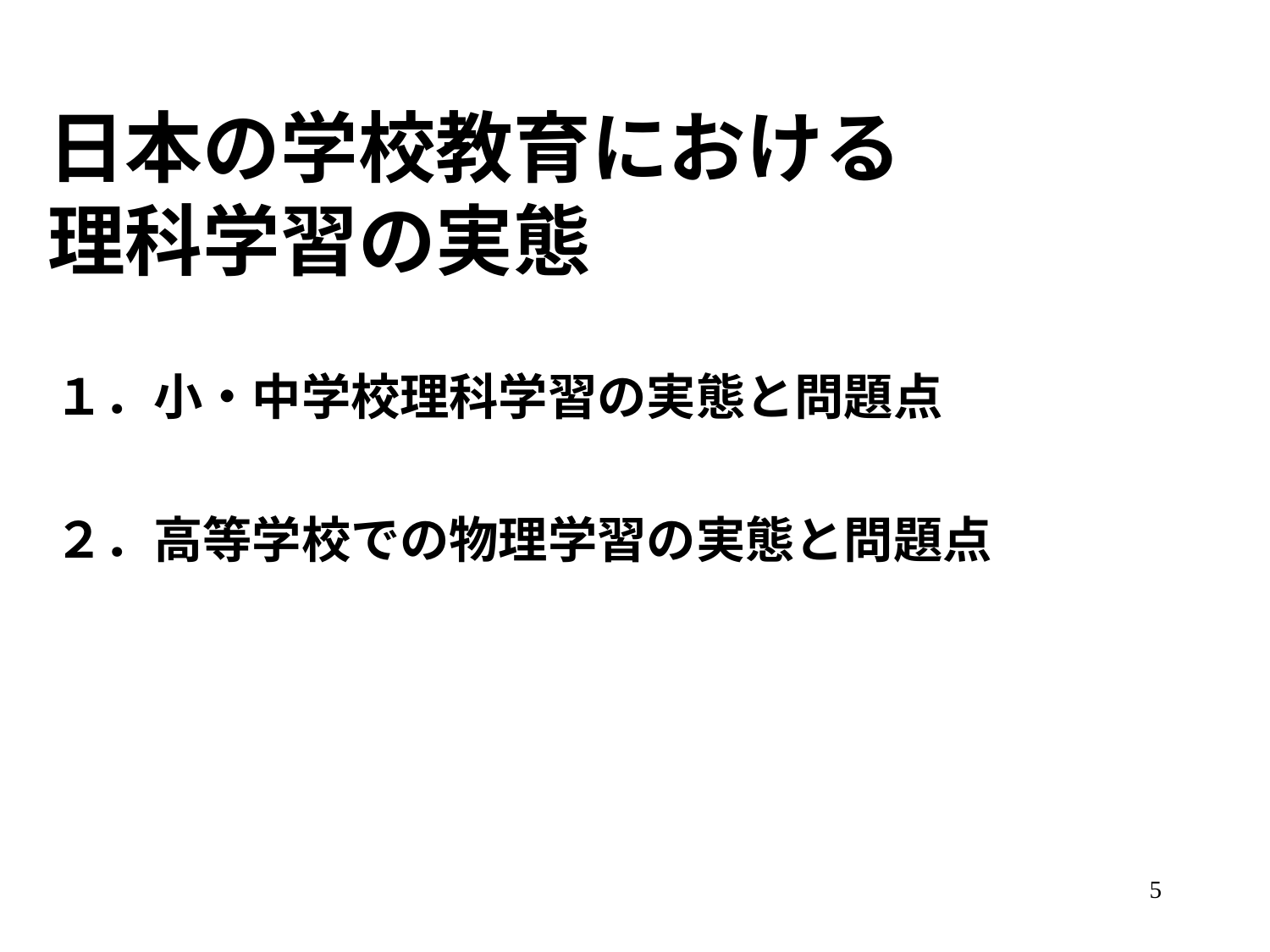

日本の学校教育における
理科学習の実態
１．小・中学校理科学習の実態と問題点

２．高等学校での物理学習の実態と問題点

5